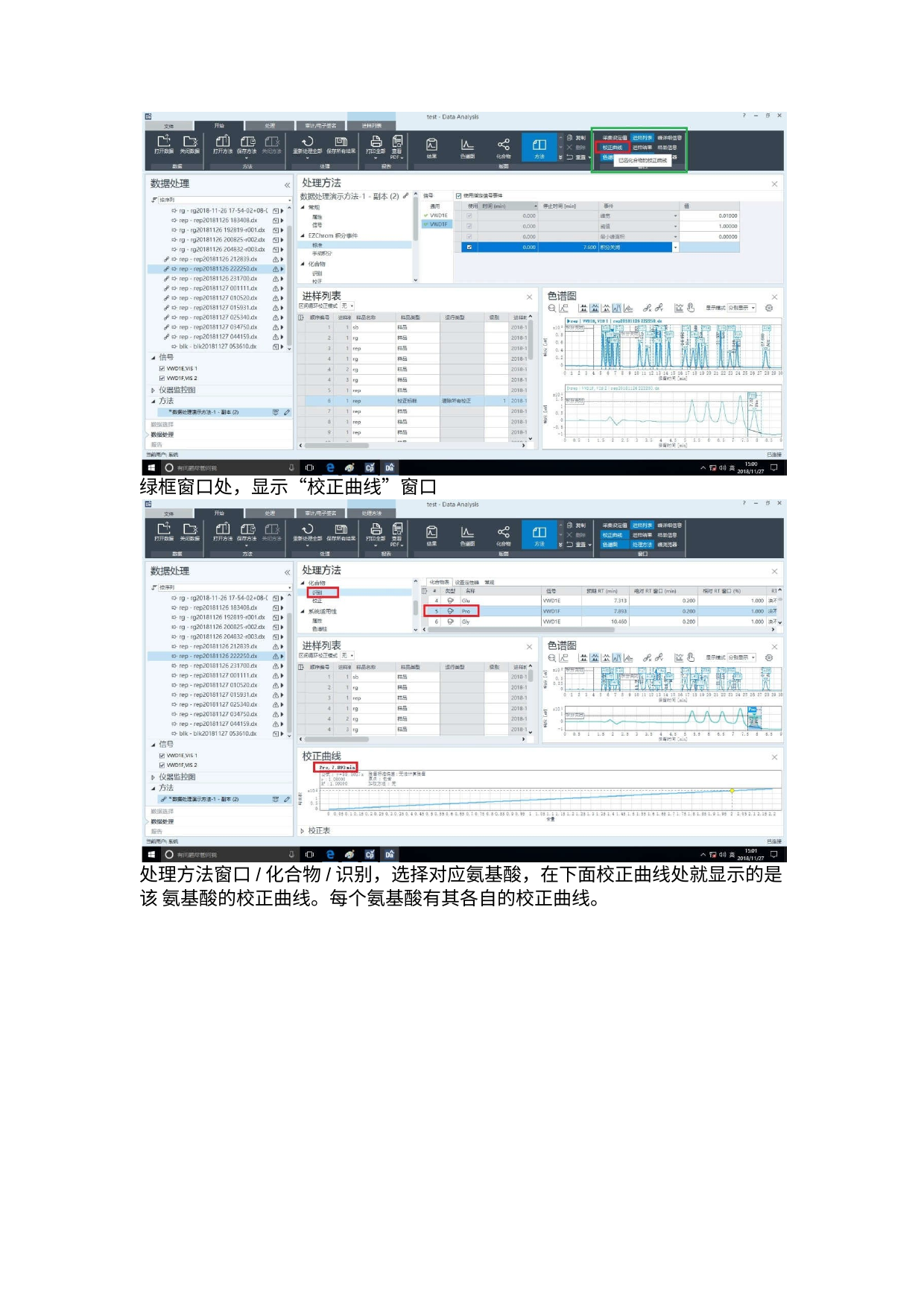

绿框窗口处，显示“校正曲线”窗口

处理方法窗口/化合物/识别，选择对应氨基酸，在下面校正曲线处就显示的是该 氨基酸的校正曲线。每个氨基酸有其各自的校正曲线。